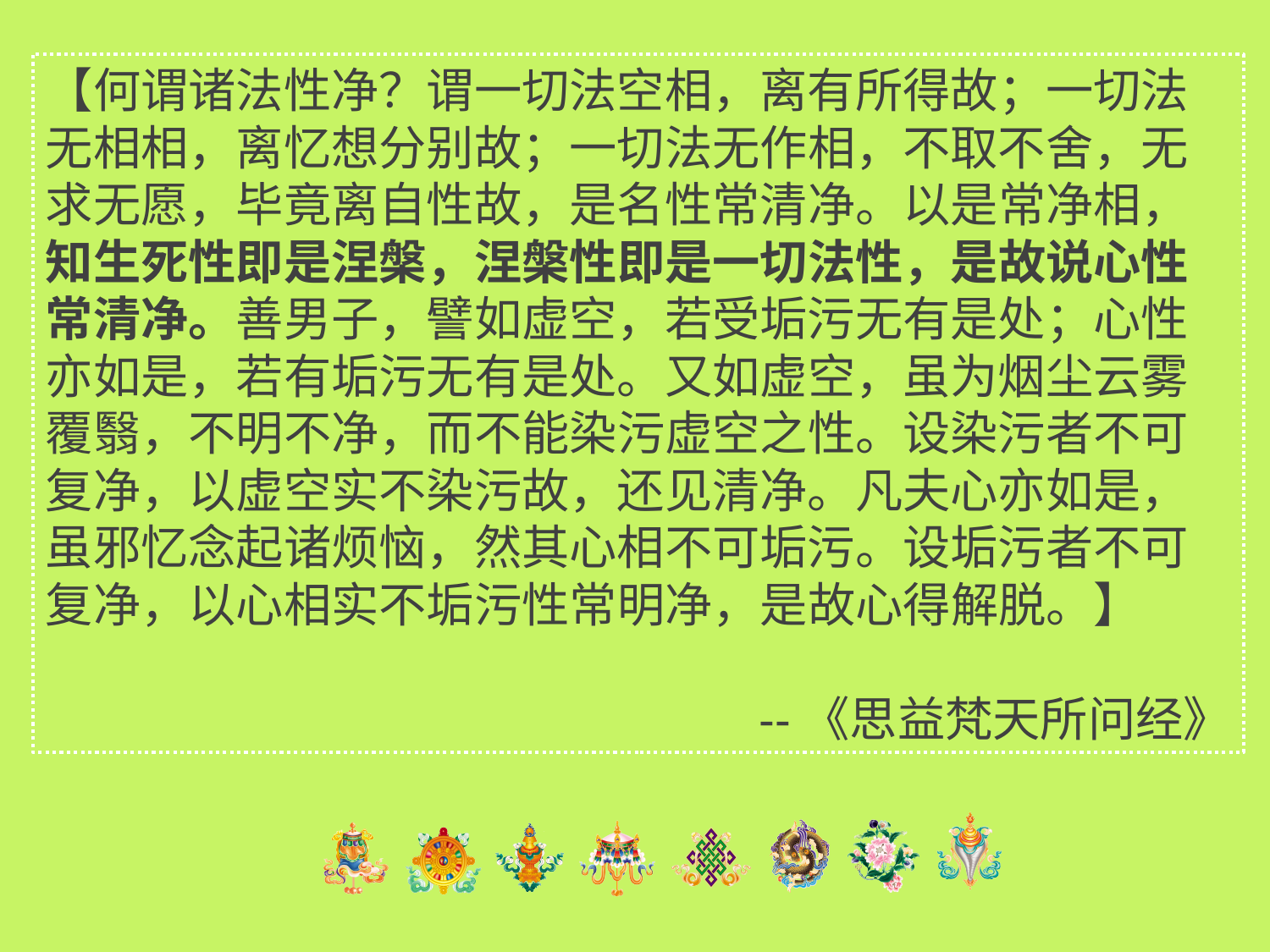

【何谓诸法性净？谓一切法空相，离有所得故；一切法无相相，离忆想分别故；一切法无作相，不取不舍，无求无愿，毕竟离自性故，是名性常清净。以是常净相，知生死性即是涅槃，涅槃性即是一切法性，是故说心性常清净。善男子，譬如虚空，若受垢污无有是处；心性亦如是，若有垢污无有是处。又如虚空，虽为烟尘云雾覆翳，不明不净，而不能染污虚空之性。设染污者不可复净，以虚空实不染污故，还见清净。凡夫心亦如是，虽邪忆念起诸烦恼，然其心相不可垢污。设垢污者不可复净，以心相实不垢污性常明净，是故心得解脱。】

--《思益梵天所问经》